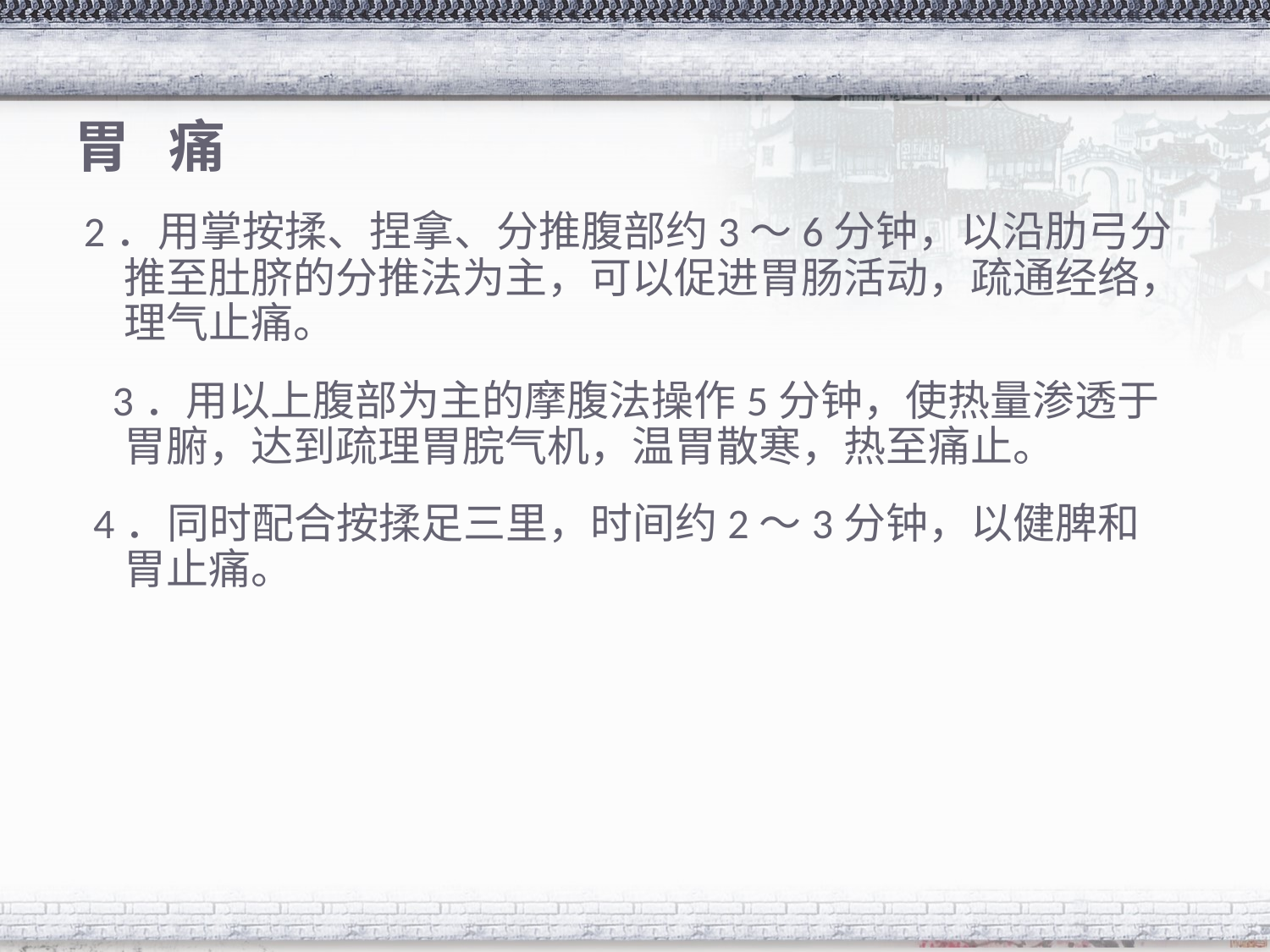

# 胃   痛
 2．用掌按揉、捏拿、分推腹部约3～6分钟，以沿肋弓分推至肚脐的分推法为主，可以促进胃肠活动，疏通经络，理气止痛。
    3．用以上腹部为主的摩腹法操作5分钟，使热量渗透于胃腑，达到疏理胃脘气机，温胃散寒，热至痛止。
  4．同时配合按揉足三里，时间约2～3分钟，以健脾和胃止痛。